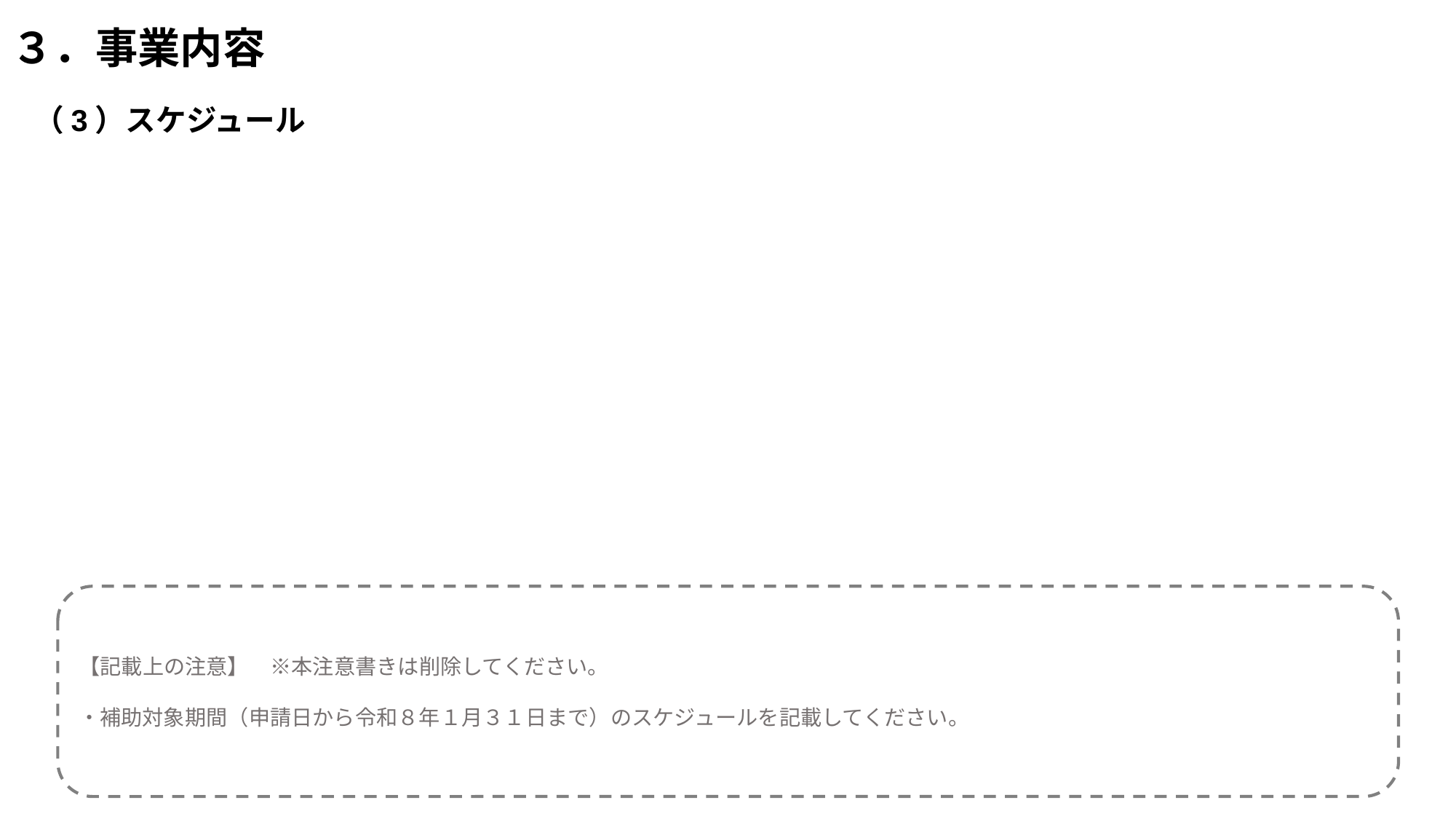

# ３．事業内容
（3）スケジュール

【記載上の注意】　※本注意書きは削除してください。

・補助対象期間（申請日から令和８年１月３１日まで）のスケジュールを記載してください。